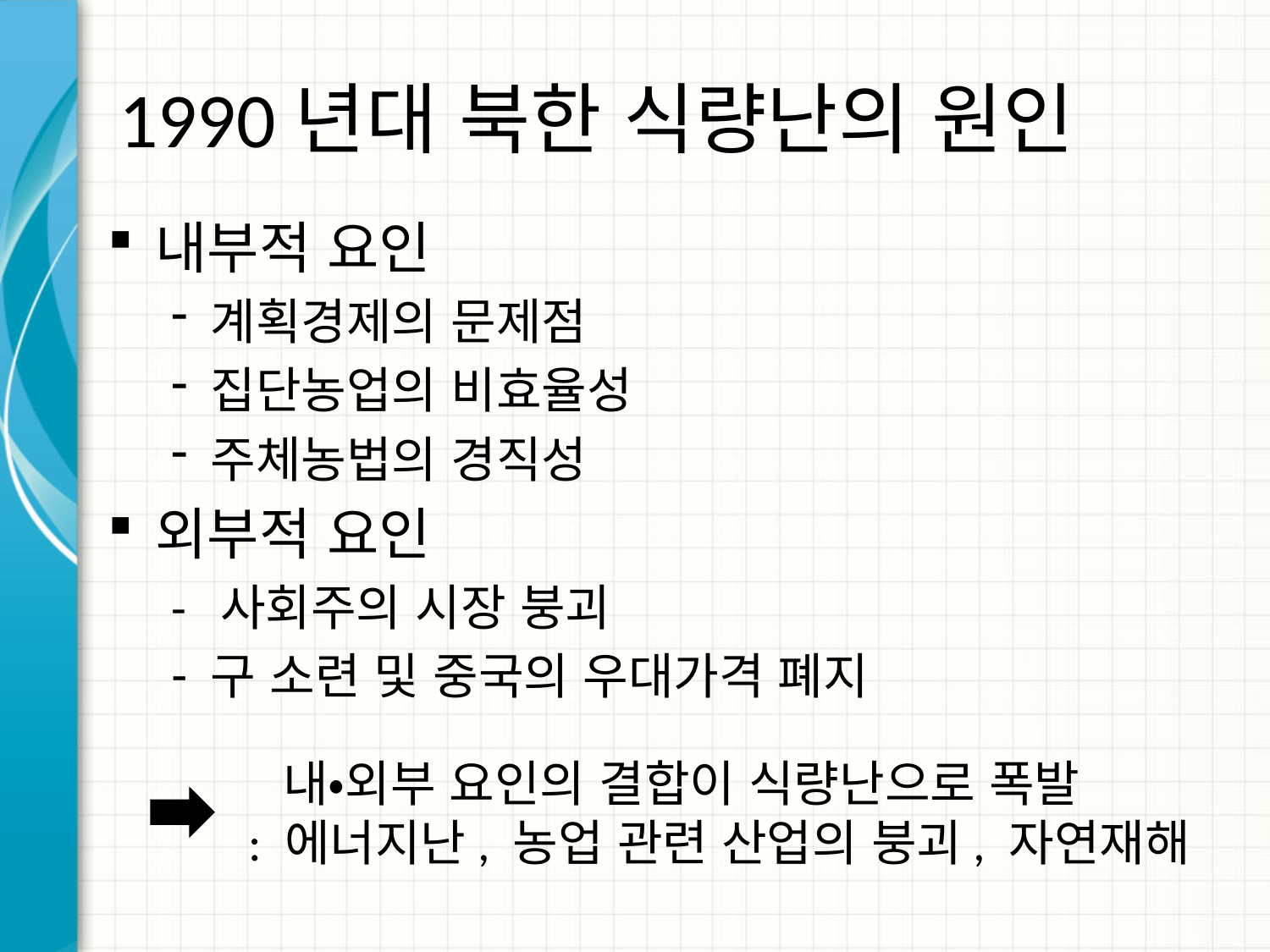

# 1990년대 북한 식량난의 원인
내부적 요인
계획경제의 문제점
집단농업의 비효율성
주체농법의 경직성
외부적 요인
-  사회주의 시장 붕괴
구 소련 및 중국의 우대가격 폐지

         내•외부 요인의 결합이 식량난으로 폭발
         : 에너지난, 농업 관련 산업의 붕괴, 자연재해